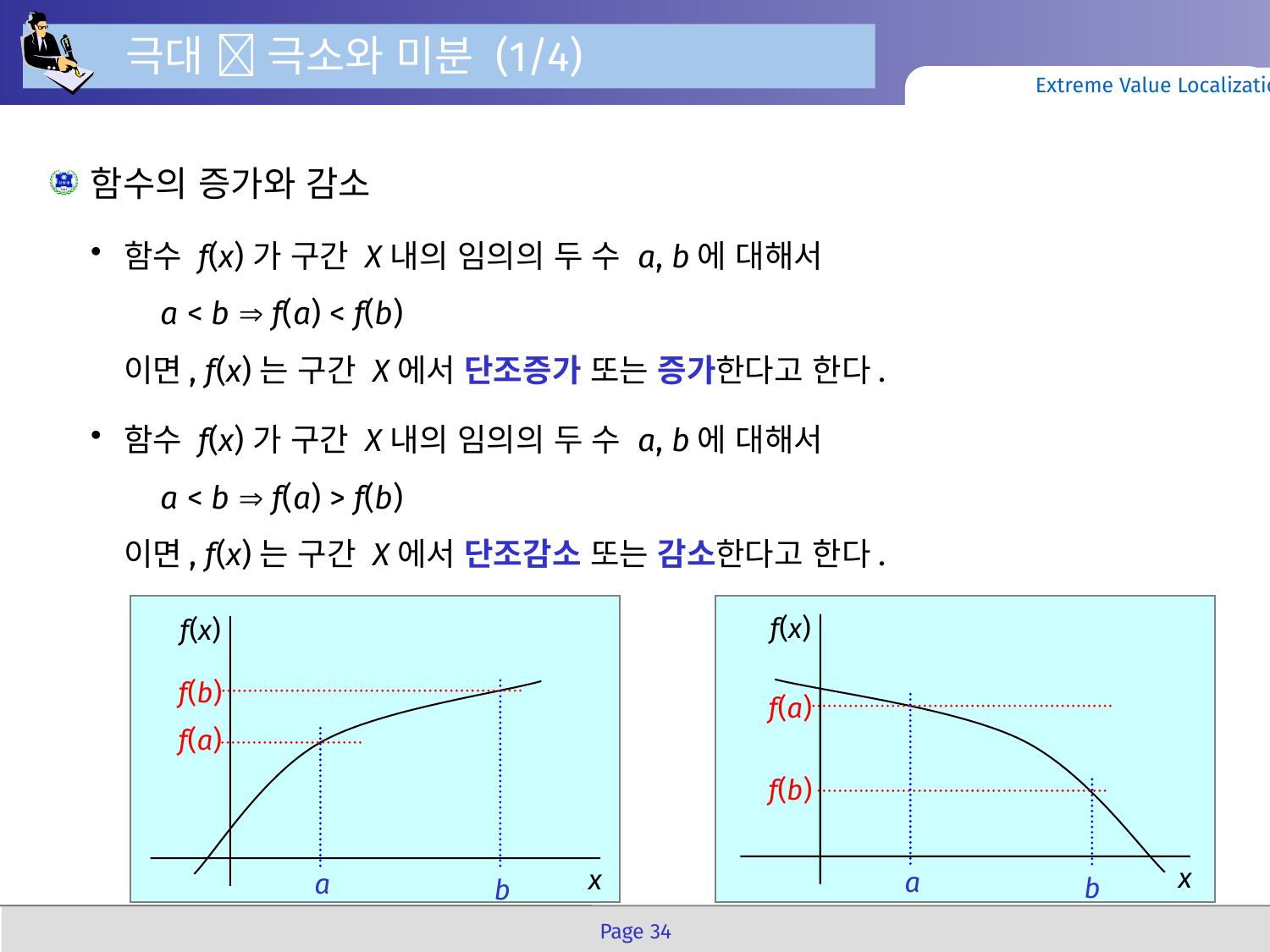

극대 ⋅ 극소와 미분 (1/4)
Extreme Value Localization
함수의 증가와 감소
함수 f(x)가 구간 X내의 임의의 두 수 a, b에 대해서
	a < b ⇒ f(a) < f(b)
이면, f(x)는 구간 X에서 단조증가 또는 증가한다고 한다.
함수 f(x)가 구간 X내의 임의의 두 수 a, b에 대해서
	a < b ⇒ f(a) > f(b)
이면, f(x)는 구간 X에서 단조감소 또는 감소한다고 한다.

f(x)

f(a)

f(b)

x
a

b

f(x)

f(b)

f(a)

x
a

b
Page 34